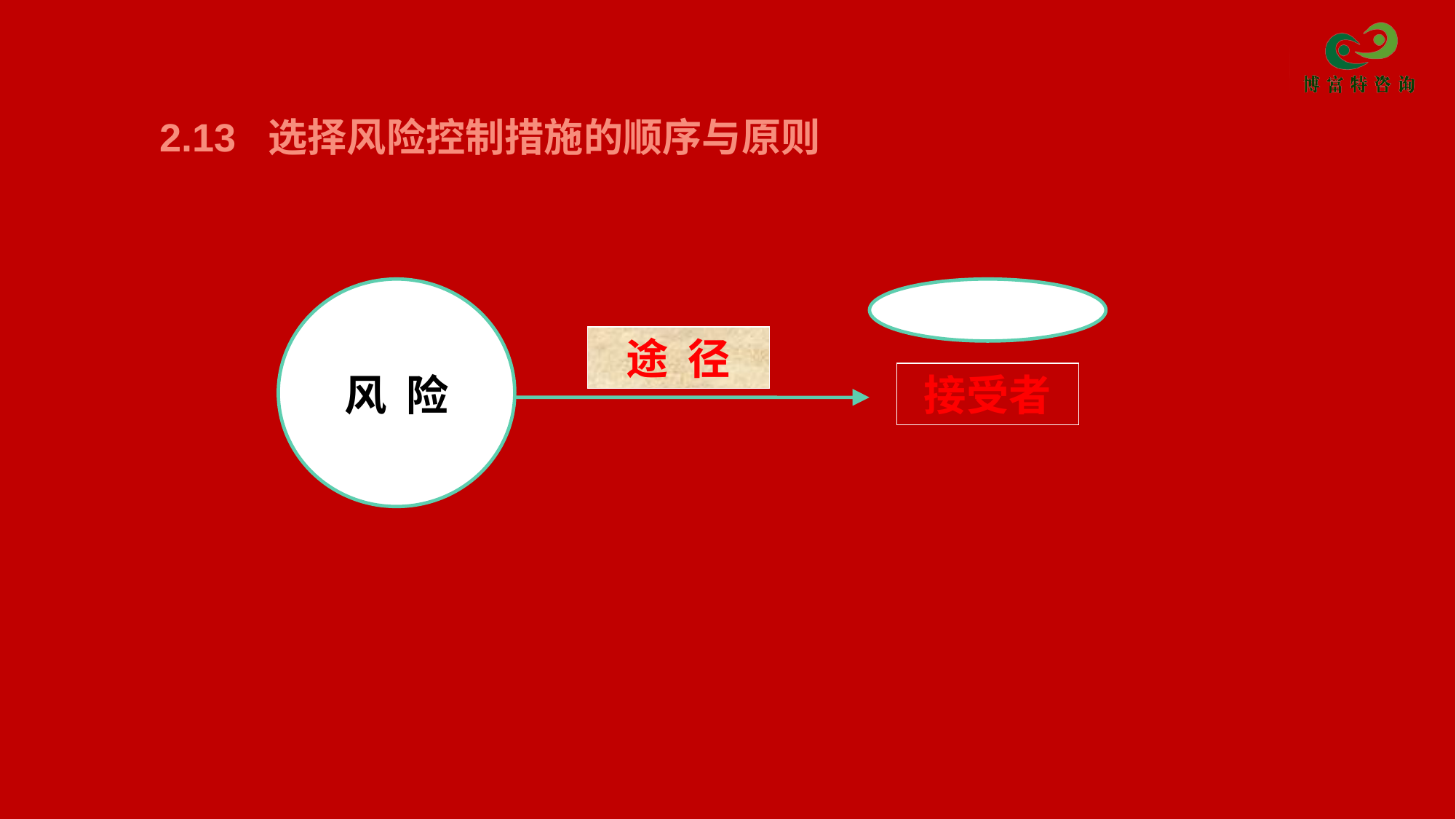

2.13  选择风险控制措施的顺序与原则

途  径
风  险
接受者